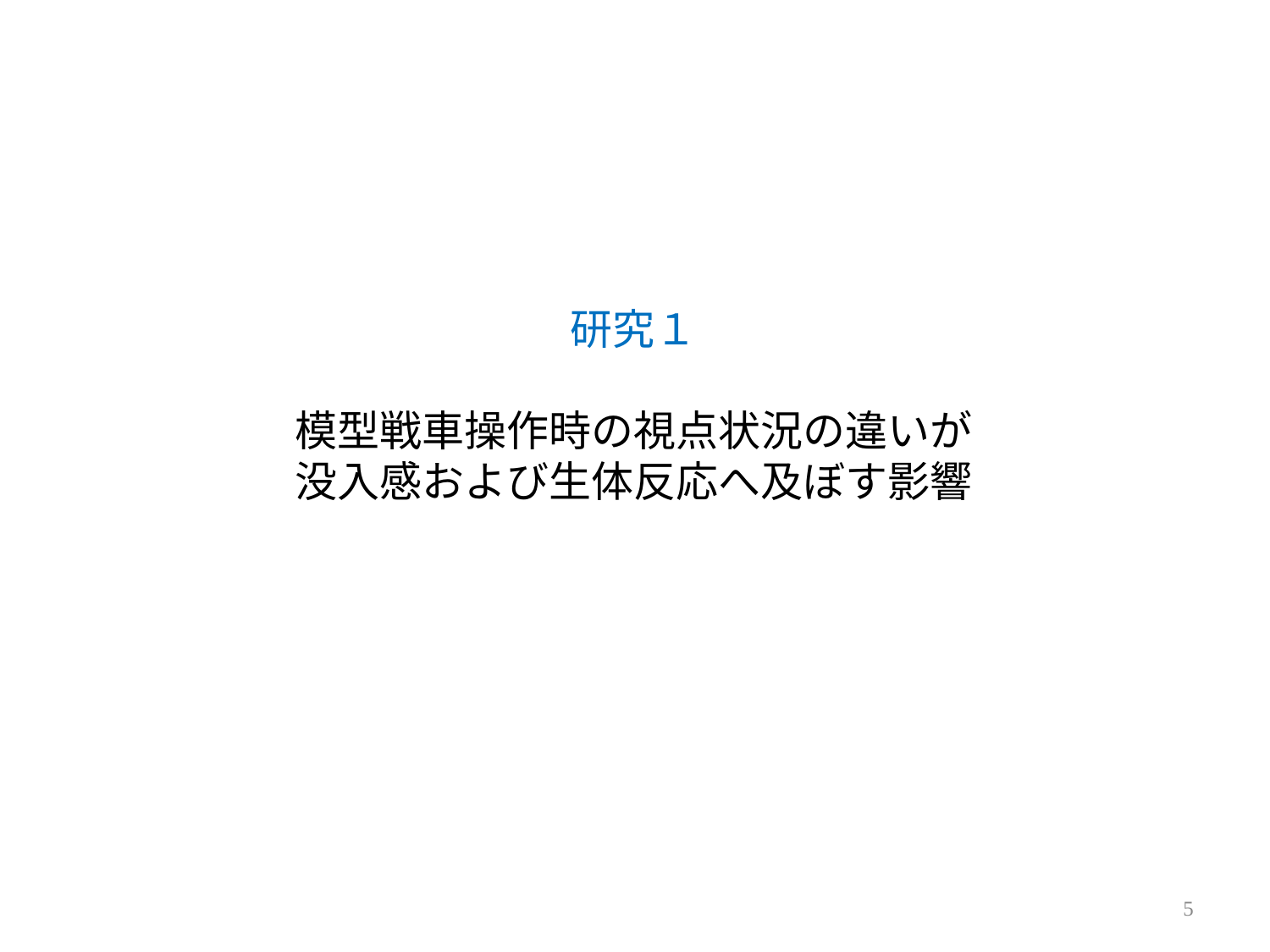

研究１

模型戦車操作時の視点状況の違いが
没入感および生体反応へ及ぼす影響
5